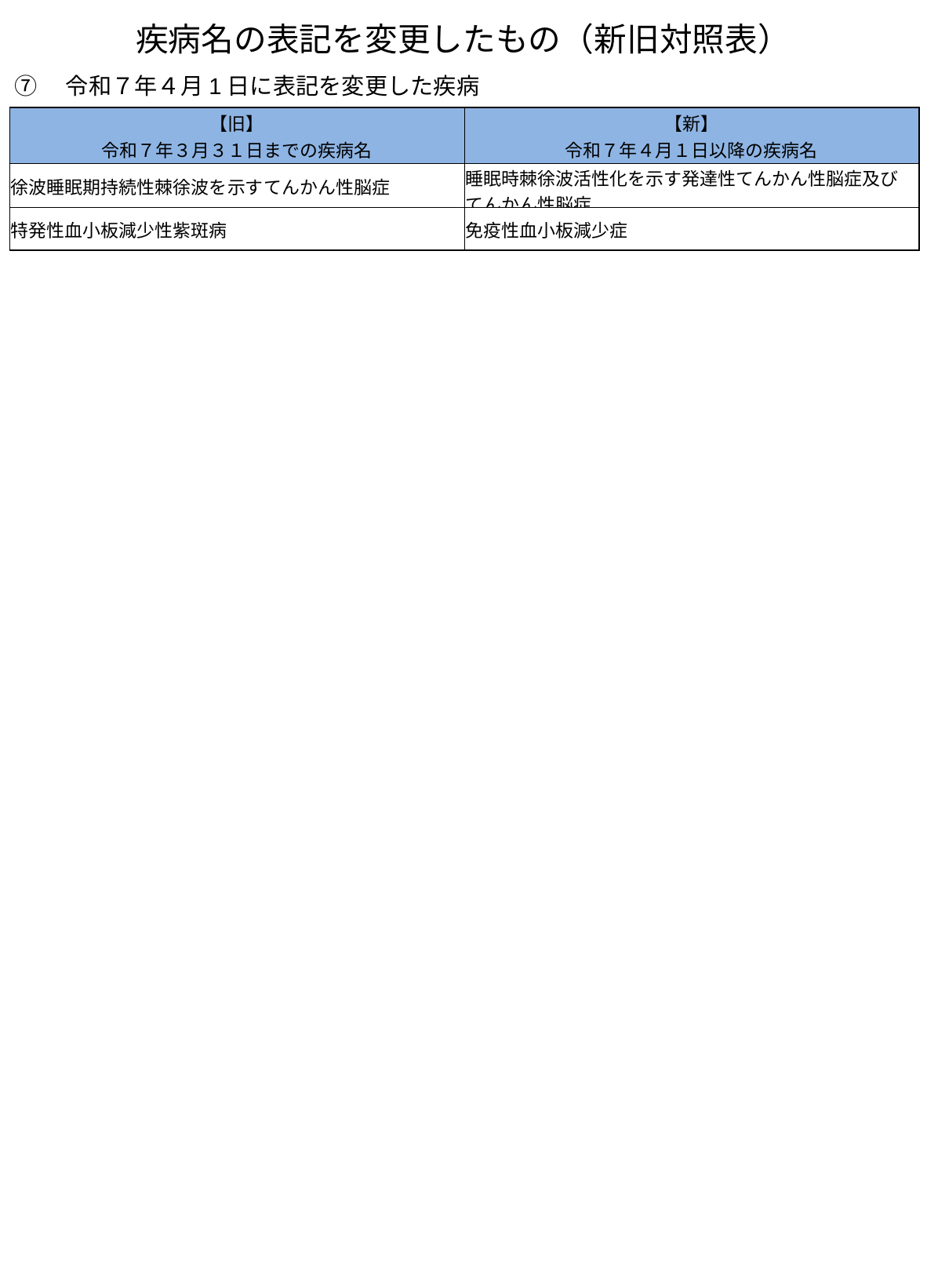

疾病名の表記を変更したもの（新旧対照表）
⑦　令和７年４月1日に表記を変更した疾病
| 【旧】 令和７年３月３１日までの疾病名 | 【新】 令和７年４月１日以降の疾病名 |
| --- | --- |
| 徐波睡眠期持続性棘徐波を示すてんかん性脳症 | 睡眠時棘徐波活性化を示す発達性てんかん性脳症及び てんかん性脳症 |
| 特発性血小板減少性紫斑病 | 免疫性血小板減少症 |